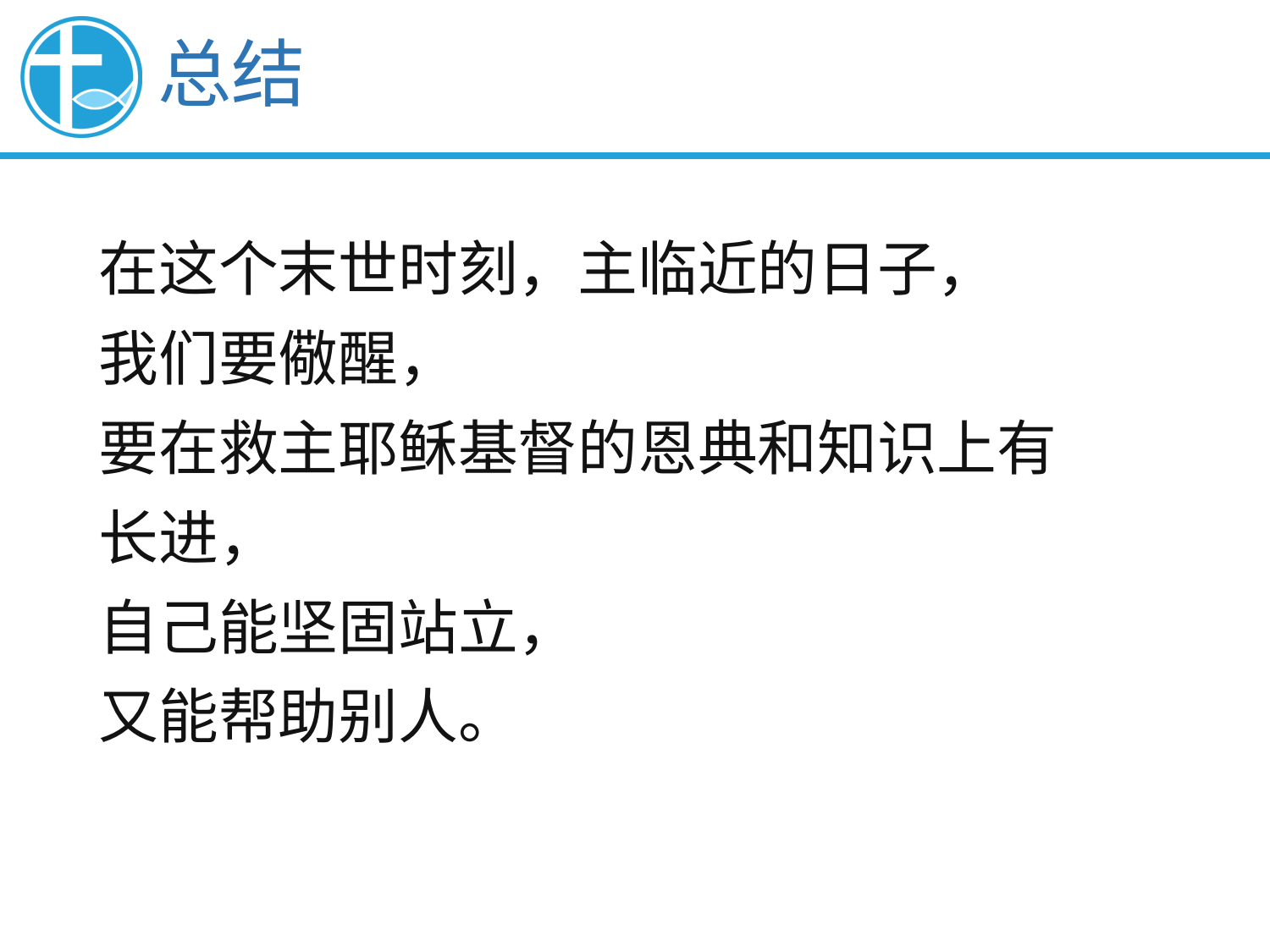

总结
在这个末世时刻，主临近的日子，
我们要儆醒，
要在救主耶稣基督的恩典和知识上有
长进，
自己能坚固站立，
又能帮助别人。